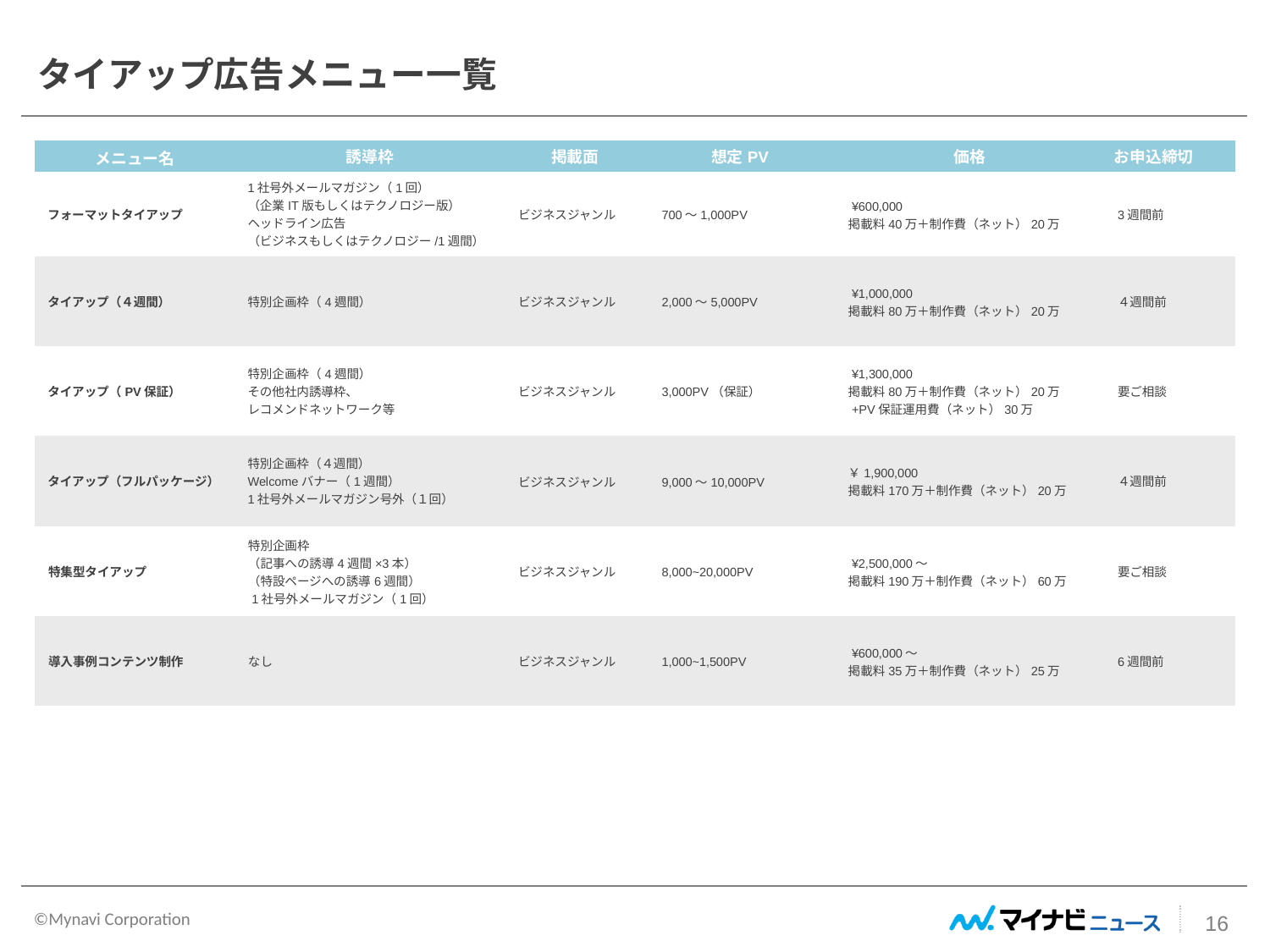

タイアップ広告メニュー一覧
| メニュー名 | 誘導枠 | 掲載面 | 想定PV | 価格 | お申込締切 |
| --- | --- | --- | --- | --- | --- |
| フォーマットタイアップ | 1社号外メールマガジン（1回） （企業IT版もしくはテクノロジー版） ヘッドライン広告 （ビジネスもしくはテクノロジー/1週間） | ビジネスジャンル | 700～1,000PV | ¥600,000 　掲載料40万＋制作費（ネット）20万 | 3週間前 |
| タイアップ（４週間） | 特別企画枠（4週間） | ビジネスジャンル | 2,000～5,000PV | ¥1,000,000 　掲載料80万＋制作費（ネット）20万 | ４週間前 |
| タイアップ（PV保証） | 特別企画枠（4週間） その他社内誘導枠、 レコメンドネットワーク等 | ビジネスジャンル | 3,000PV（保証） | ¥1,300,000 　掲載料80万＋制作費（ネット）20万 　+PV保証運用費（ネット）30万 | 要ご相談 |
| タイアップ（フルパッケージ） | 特別企画枠（４週間） Welcomeバナー（1週間） 1社号外メールマガジン号外（１回） | ビジネスジャンル | 9,000～10,000PV | ￥1,900,000 　掲載料170万＋制作費（ネット）20万 | ４週間前 |
| 特集型タイアップ | 特別企画枠 　（記事への誘導4週間×3本） 　（特設ページへの誘導6週間） 　1社号外メールマガジン（1回） | ビジネスジャンル | 8,000~20,000PV | ¥2,500,000～ 　掲載料190万＋制作費（ネット）60万 | 要ご相談 |
| 導入事例コンテンツ制作 | なし | ビジネスジャンル | 1,000~1,500PV | ¥600,000～ 　掲載料35万＋制作費（ネット）25万 | 6週間前 |
16